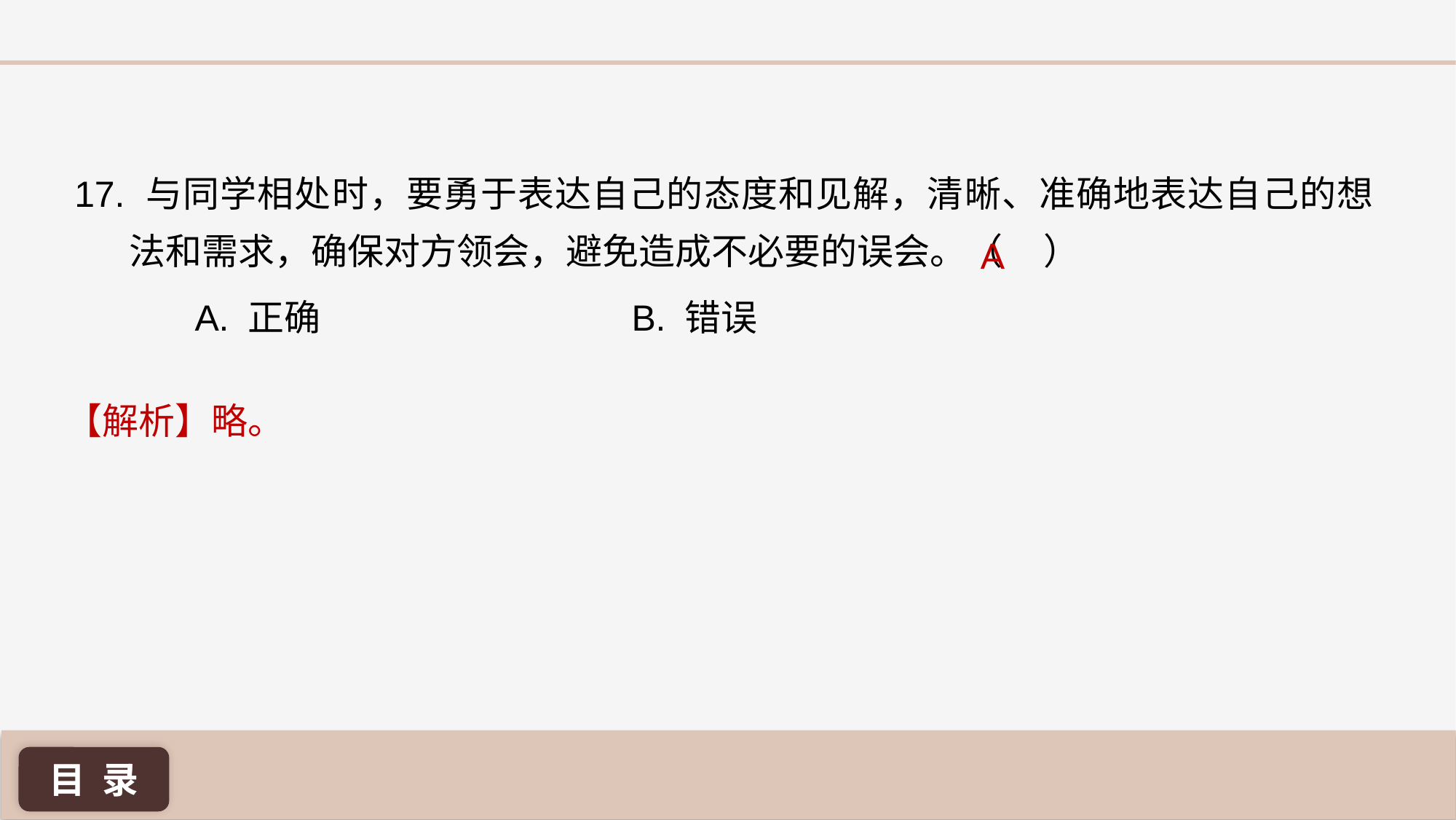

17. 与同学相处时，要勇于表达自己的态度和见解，清晰、准确地表达自己的想法和需求，确保对方领会，避免造成不必要的误会。（     ）
A
A. 正确 			B. 错误
【解析】略。